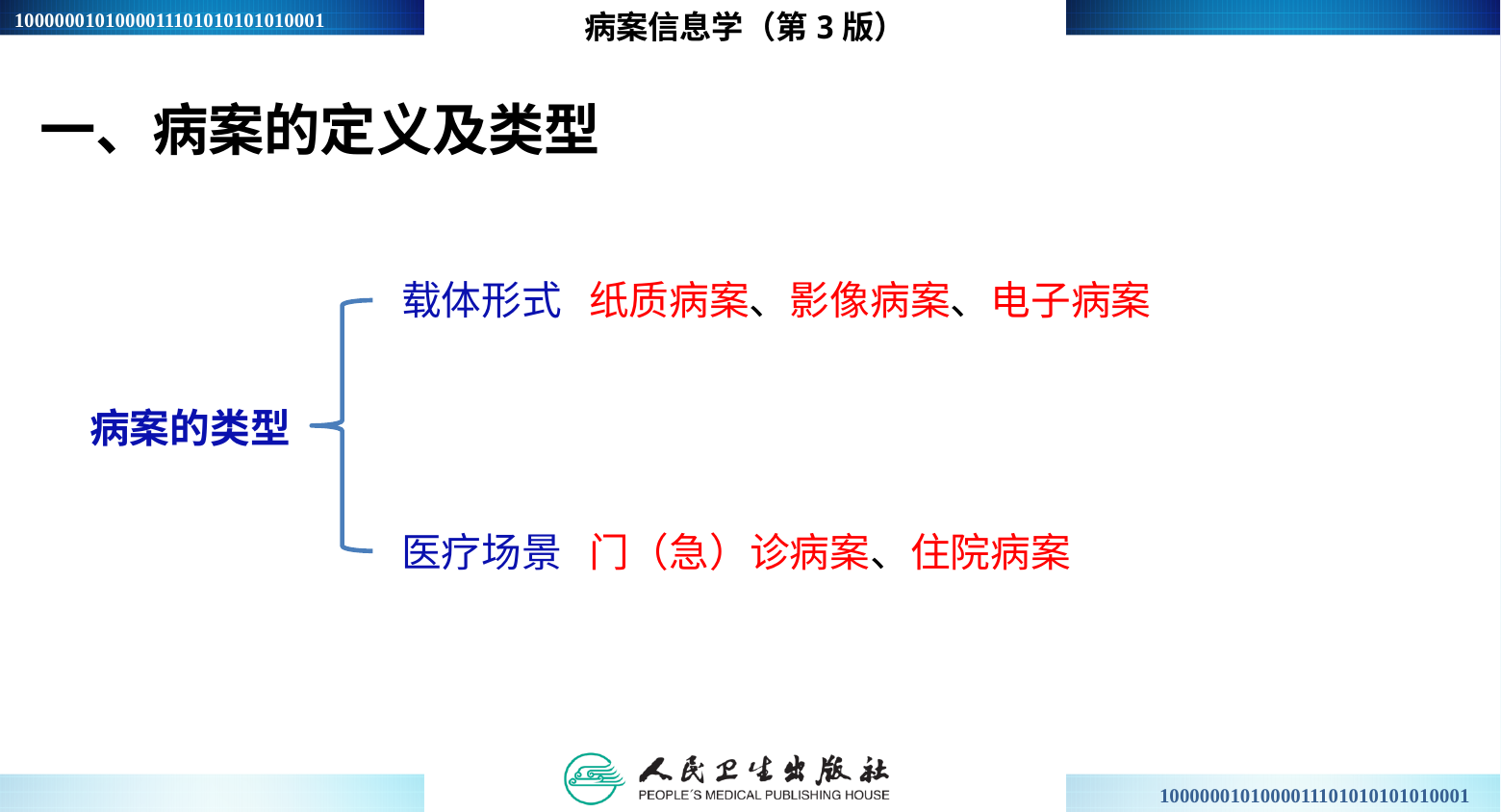

病案信息学（第3版）
一、病案的定义及类型
载体形式   纸质病案、影像病案、电子病案

病案的类型
医疗场景   门（急）诊病案、住院病案